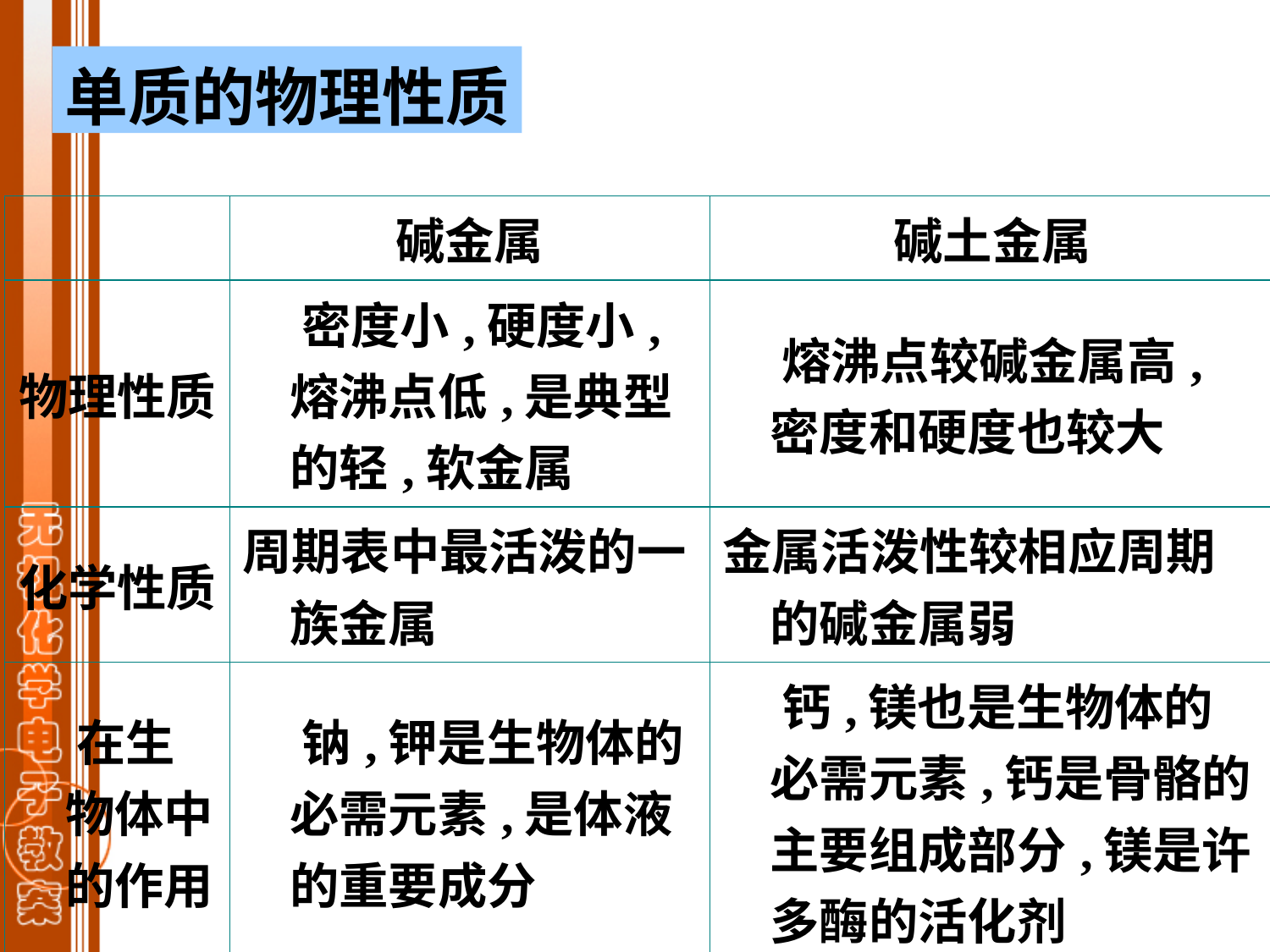

单质的物理性质
|  | 碱金属 | 碱土金属 |
| --- | --- | --- |
| 物理性质 | 密度小,硬度小,熔沸点低,是典型的轻,软金属 | 熔沸点较碱金属高,密度和硬度也较大 |
| 化学性质 | 周期表中最活泼的一族金属 | 金属活泼性较相应周期的碱金属弱 |
| 在生物体中的作用 | 钠,钾是生物体的必需元素,是体液的重要成分 | 钙,镁也是生物体的必需元素,钙是骨骼的主要组成部分,镁是许多酶的活化剂 |
16